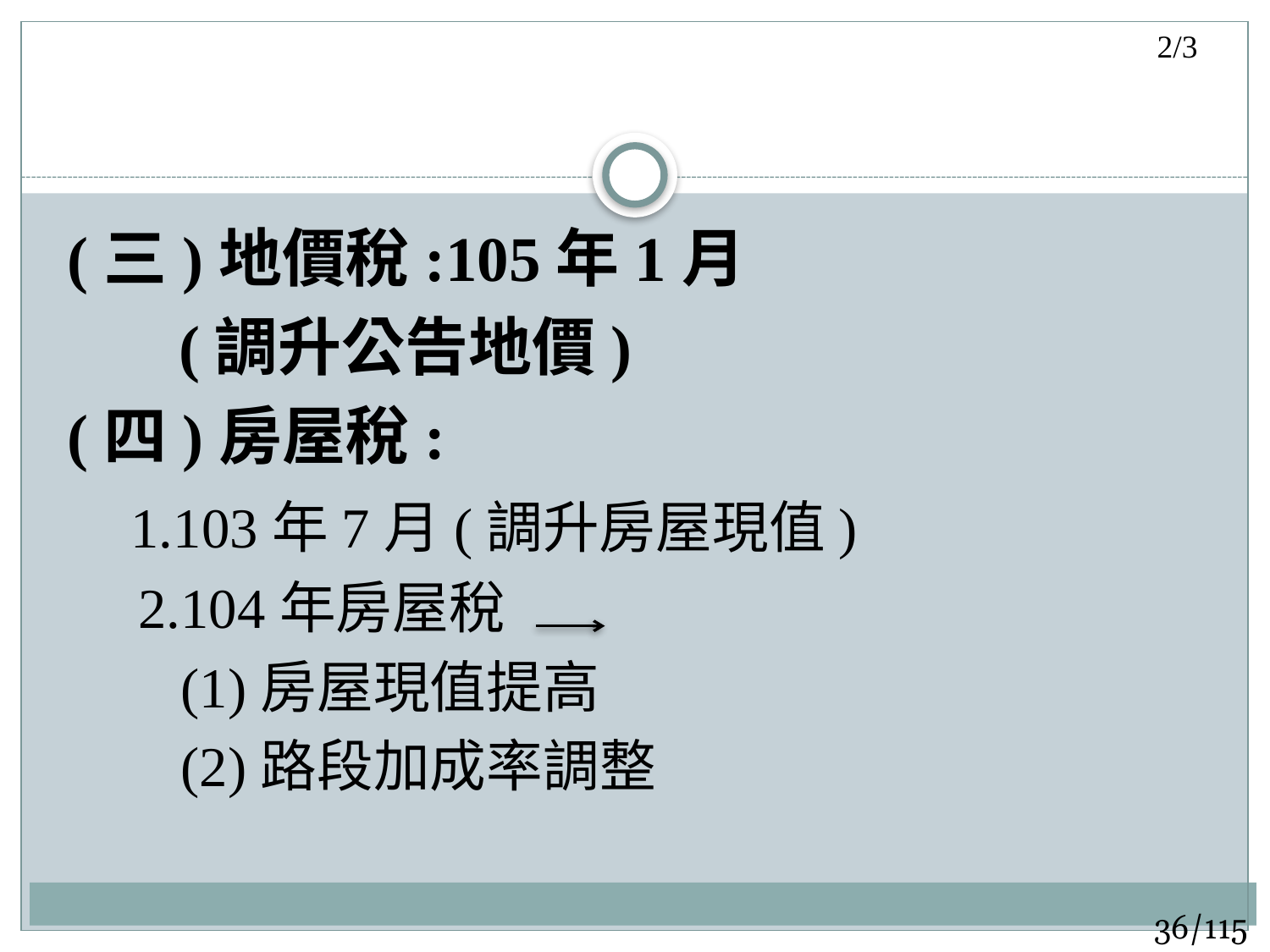

2/3
#
(三)地價稅:105年1月
       (調升公告地價)
(四)房屋稅:
    1.103年7月(調升房屋現值)
     2.104年房屋稅
        (1)房屋現值提高
        (2)路段加成率調整